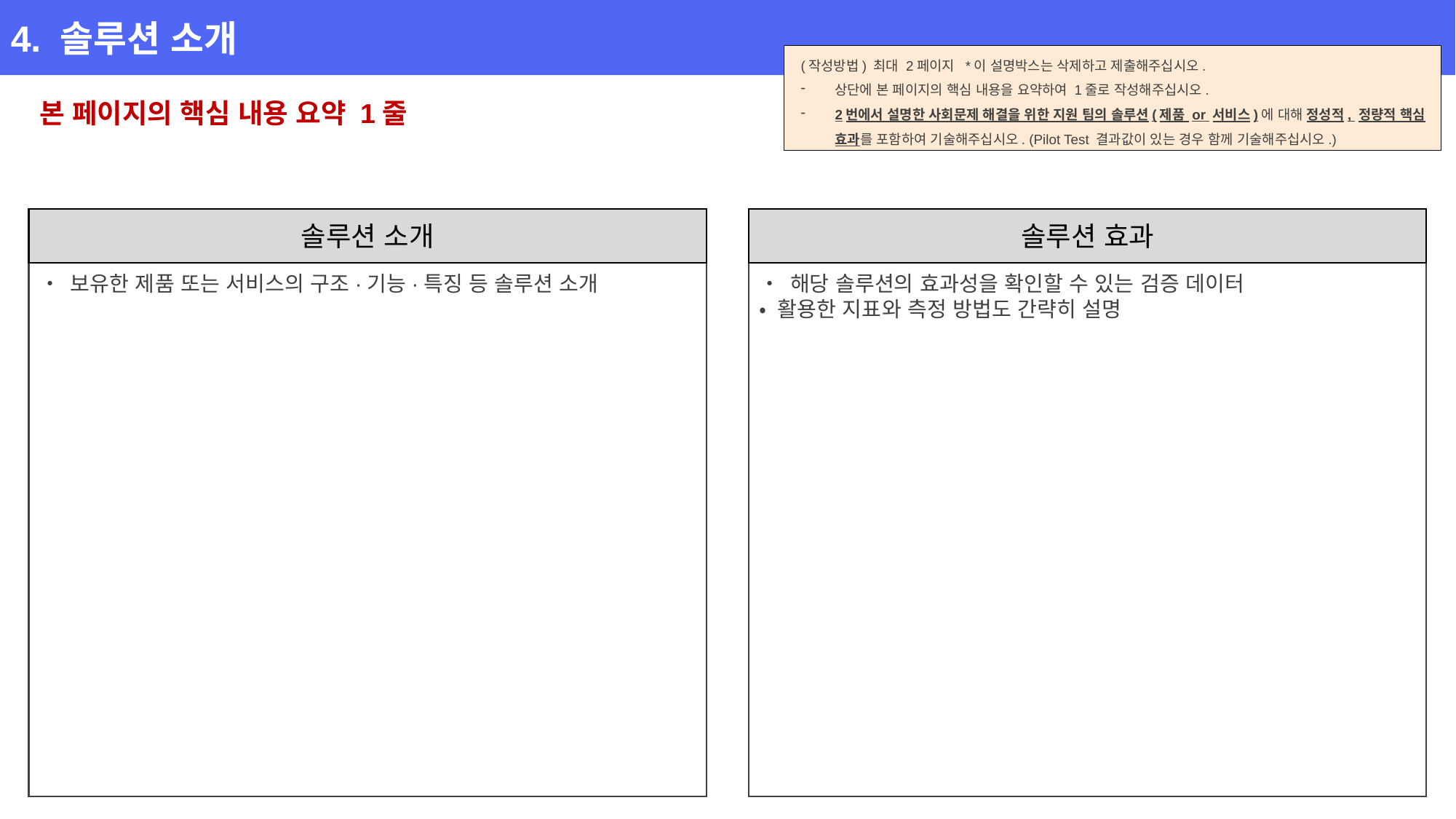

4. 솔루션 소개
(작성방법) 최대 2페이지  *이 설명박스는 삭제하고 제출해주십시오.
상단에 본 페이지의 핵심 내용을 요약하여 1줄로 작성해주십시오.
2번에서 설명한 사회문제 해결을 위한 지원 팀의 솔루션(제품 or 서비스)에 대해 정성적, 정량적 핵심 효과를 포함하여 기술해주십시오. (Pilot Test 결과값이 있는 경우 함께 기술해주십시오.)
본 페이지의 핵심 내용 요약 1줄
솔루션 소개

솔루션 효과

• 보유한 제품 또는 서비스의 구조·기능·특징 등 솔루션 소개
• 해당 솔루션의 효과성을 확인할 수 있는 검증 데이터
• 활용한 지표와 측정 방법도 간략히 설명